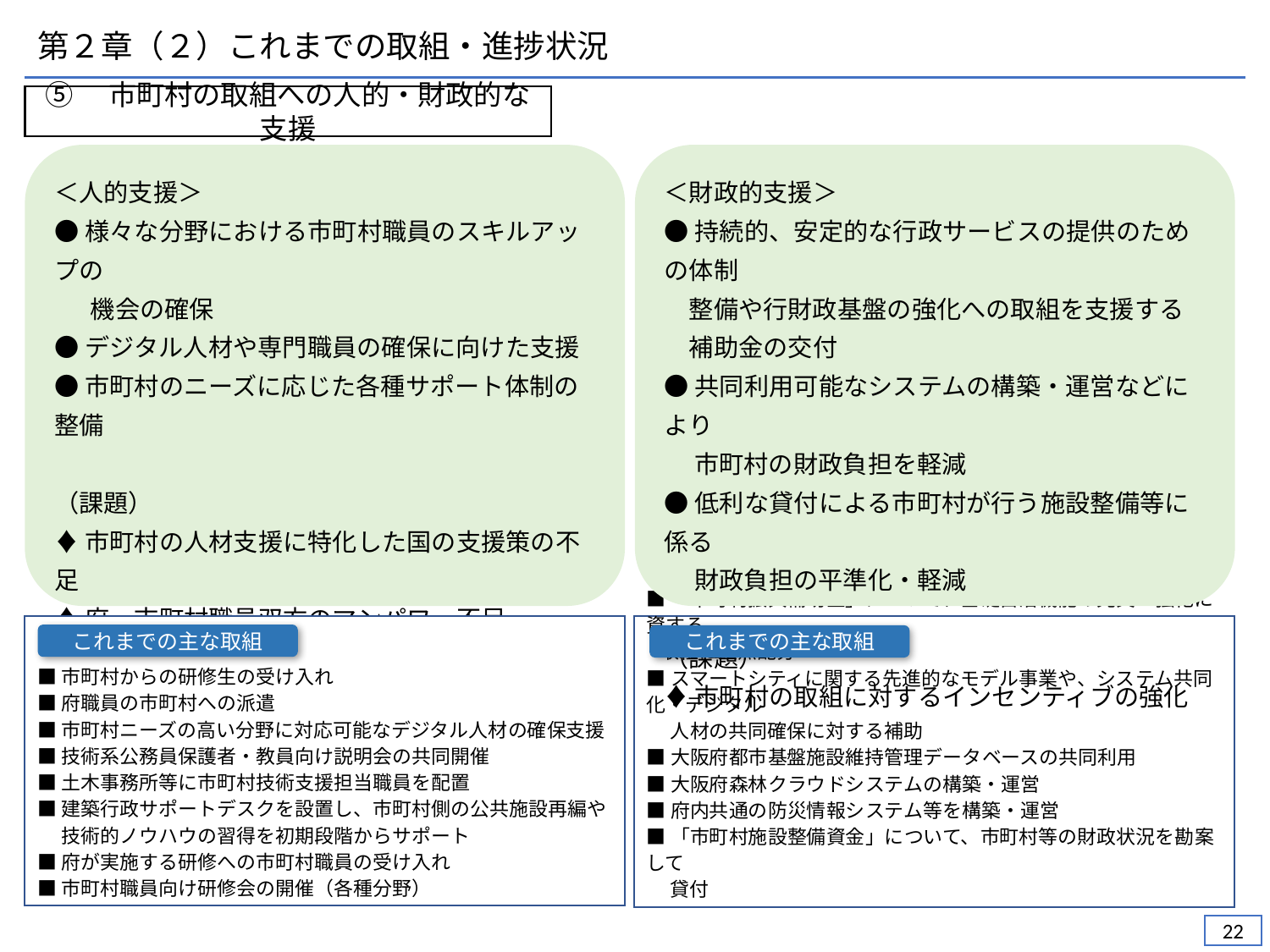

第２章（２）これまでの取組・進捗状況
⑤　市町村の取組への人的・財政的な支援
＜人的支援＞
●様々な分野における市町村職員のスキルアップの
 　機会の確保
●デジタル人材や専門職員の確保に向けた支援
●市町村のニーズに応じた各種サポート体制の整備

（課題）
♦市町村の人材支援に特化した国の支援策の不足
♦府・市町村職員双方のマンパワー不足
♦府職員の専門性確保も同時に必要

＜財政的支援＞
●持続的、安定的な行政サービスの提供のための体制
　整備や行財政基盤の強化への取組を支援する
　補助金の交付
●共同利用可能なシステムの構築・運営などにより
　 市町村の財政負担を軽減
●低利な貸付による市町村が行う施設整備等に係る
 　財政負担の平準化・軽減

（課題）
♦市町村の取組に対するインセンティブの強化

■市町村からの研修生の受け入れ
■府職員の市町村への派遣
■市町村ニーズの高い分野に対応可能なデジタル人材の確保支援
■技術系公務員保護者・教員向け説明会の共同開催
■土木事務所等に市町村技術支援担当職員を配置
■建築行政サポートデスクを設置し、市町村側の公共施設再編や
　 技術的ノウハウの習得を初期段階からサポート
■府が実施する研修への市町村職員の受け入れ
■市町村職員向け研修会の開催（各種分野）
■「市町村振興補助金」について、基礎自治機能の充実・強化に資する
   取組に重点配分
■スマートシティに関する先進的なモデル事業や、システム共同化・デジタル
　 人材の共同確保に対する補助
■大阪府都市基盤施設維持管理データベースの共同利用
■大阪府森林クラウドシステムの構築・運営
■府内共通の防災情報システム等を構築・運営
■「市町村施設整備資金」について、市町村等の財政状況を勘案して
 　貸付
これまでの主な取組
これまでの主な取組
22